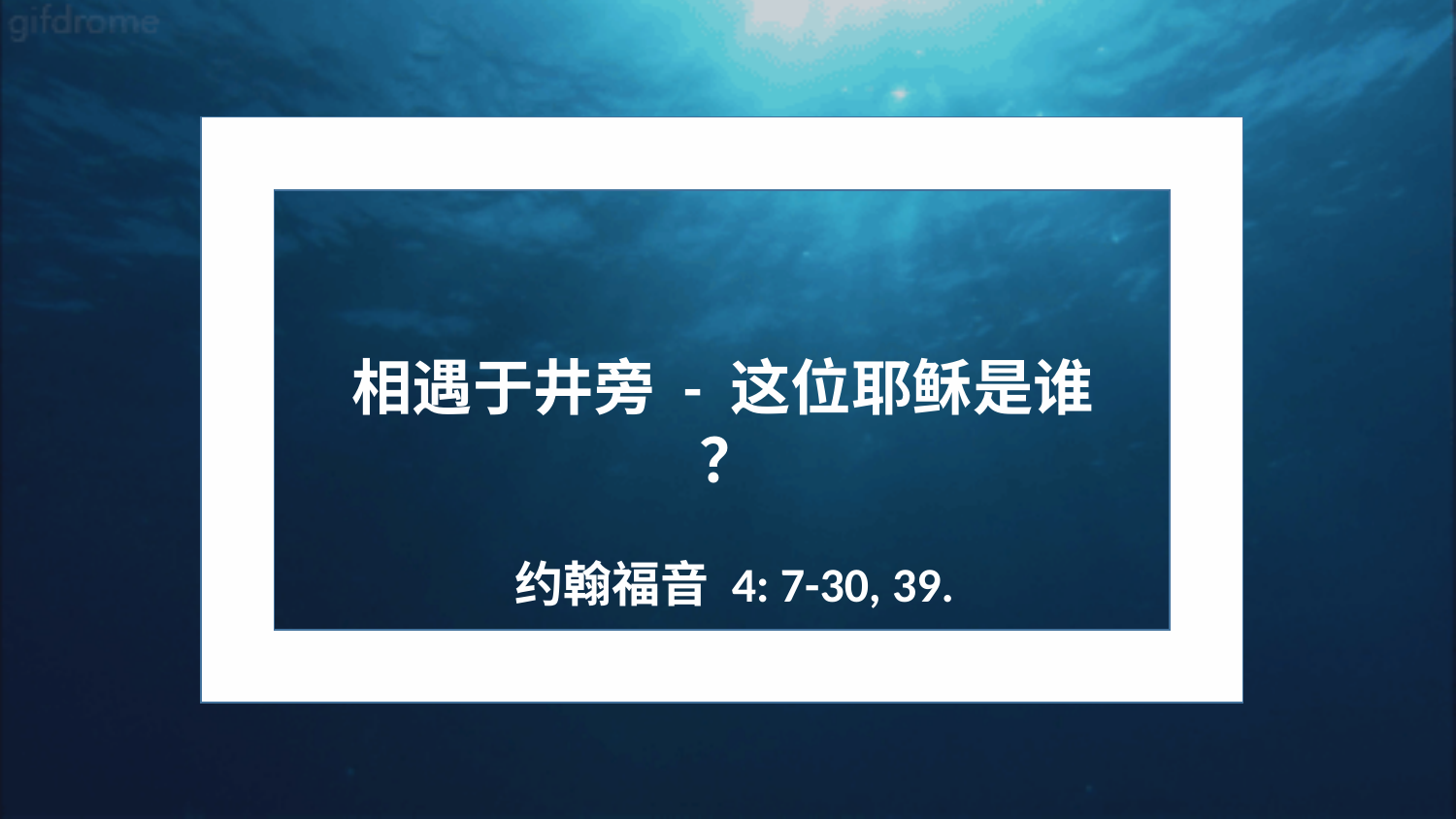

相遇于井旁 - 这位耶稣是谁 ？

 约翰福音 4: 7-30, 39.